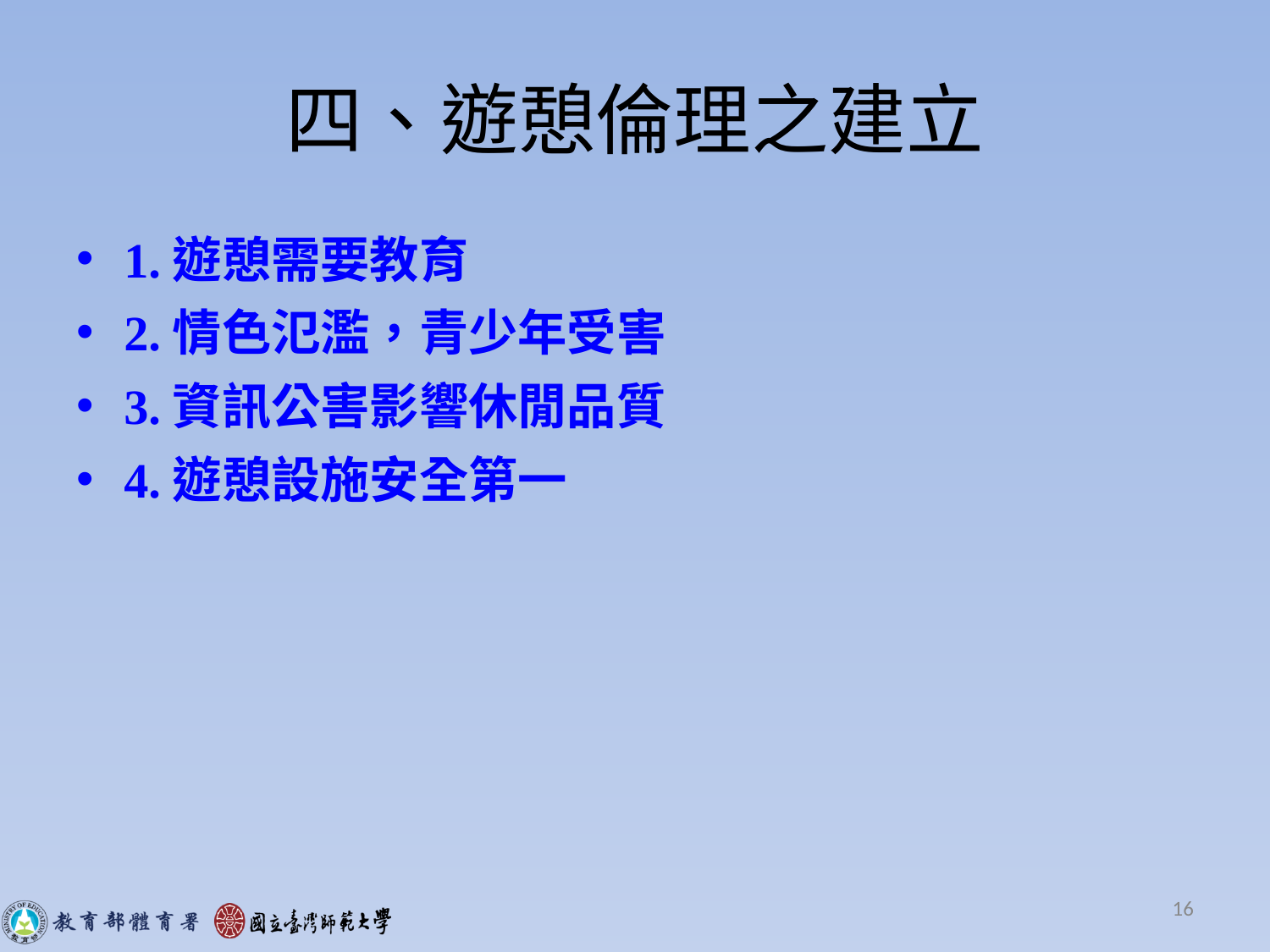

# 四、遊憩倫理之建立
1.遊憩需要教育
2.情色氾濫，青少年受害
3.資訊公害影響休閒品質
4.遊憩設施安全第一
16